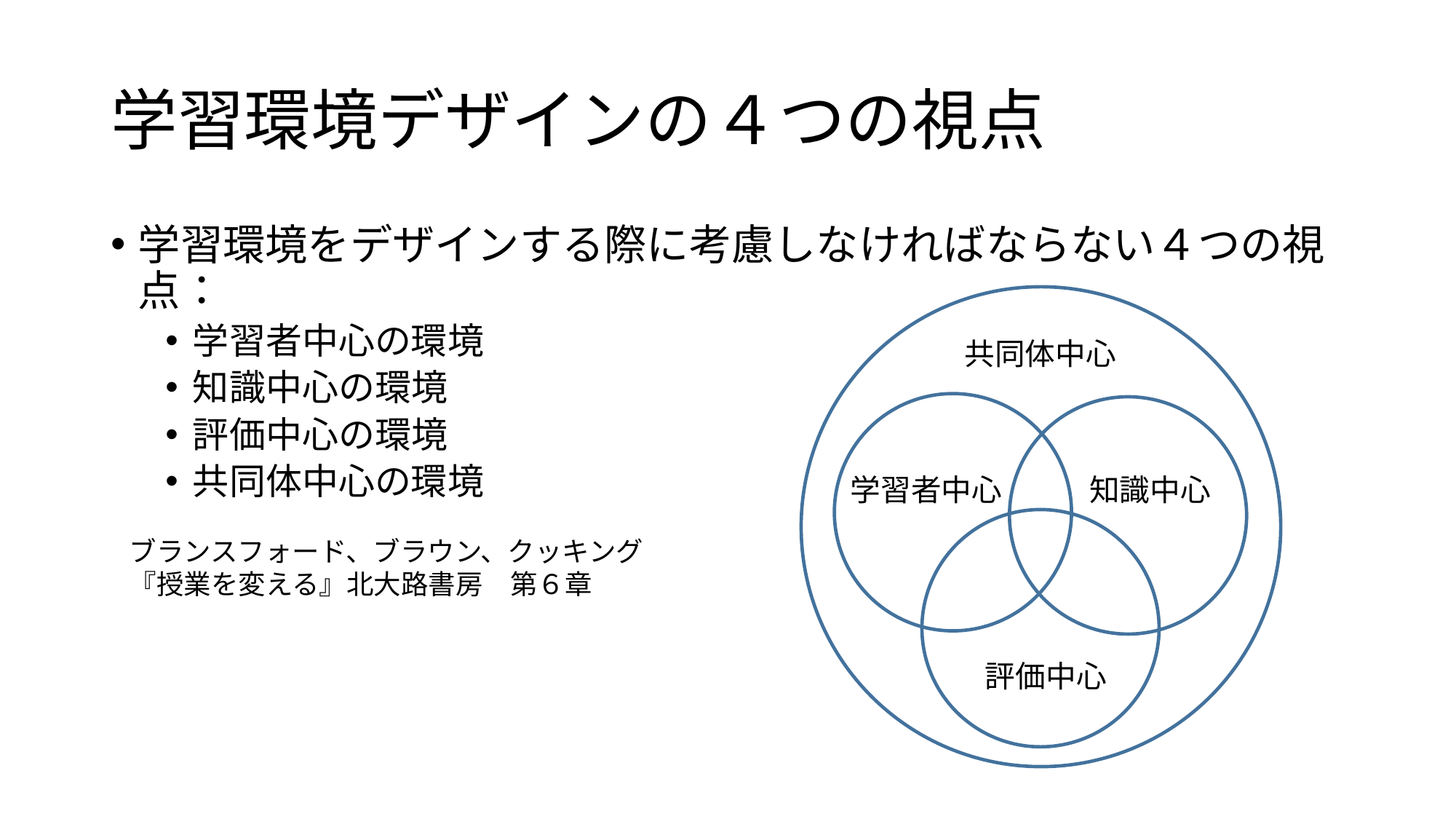

# 学習環境デザインの４つの視点
学習環境をデザインする際に考慮しなければならない４つの視点：
学習者中心の環境
知識中心の環境
評価中心の環境
共同体中心の環境

共同体中心

学習者中心
知識中心

ブランスフォード、ブラウン、クッキング
『授業を変える』北大路書房　第６章
評価中心